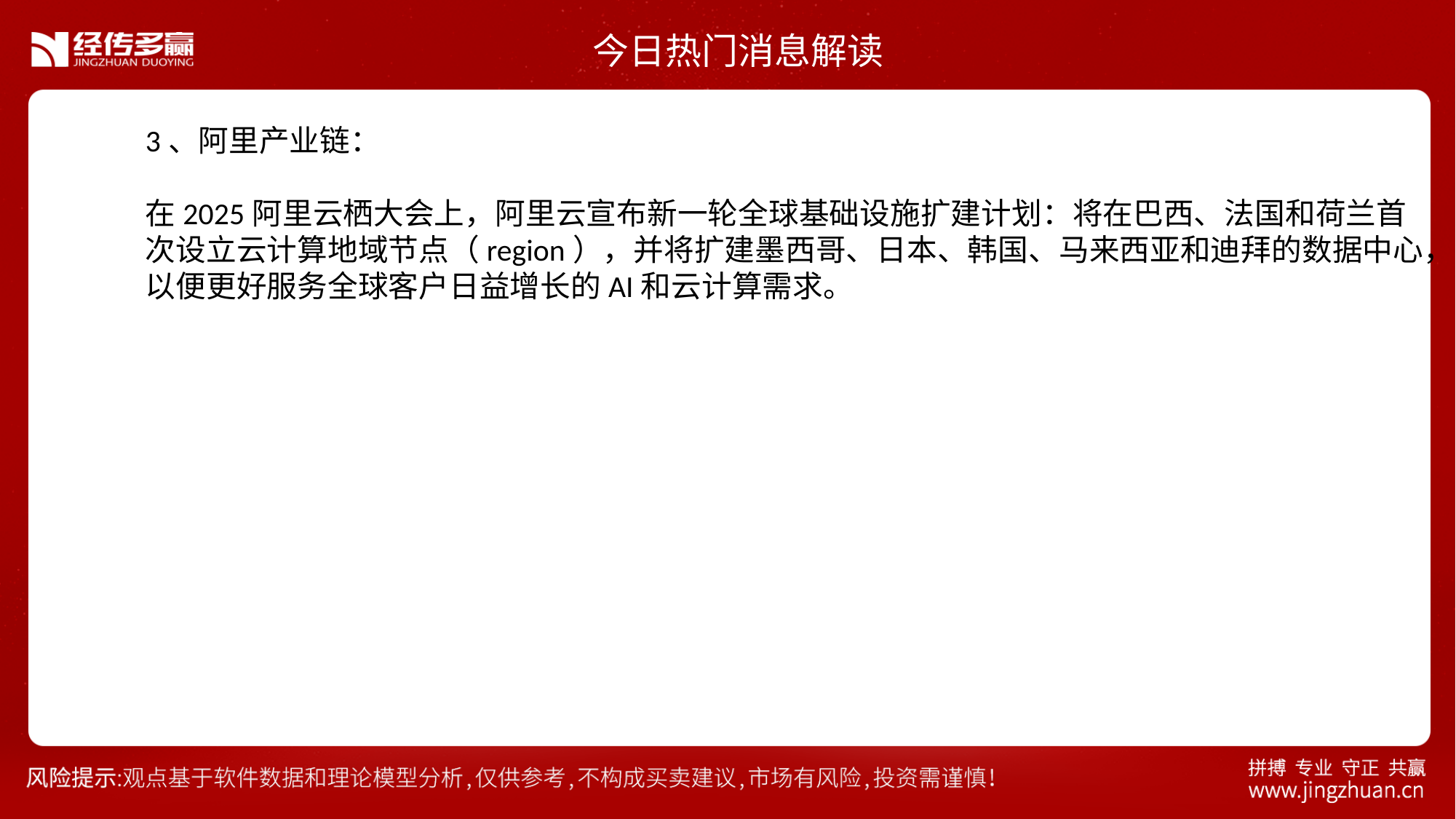

今日热门消息解读
3、阿里产业链：

在2025阿里云栖大会上，阿里云宣布新一轮全球基础设施扩建计划：将在巴西、法国和荷兰首次设立云计算地域节点（region），并将扩建墨西哥、日本、韩国、马来西亚和迪拜的数据中心，以便更好服务全球客户日益增长的AI和云计算需求。